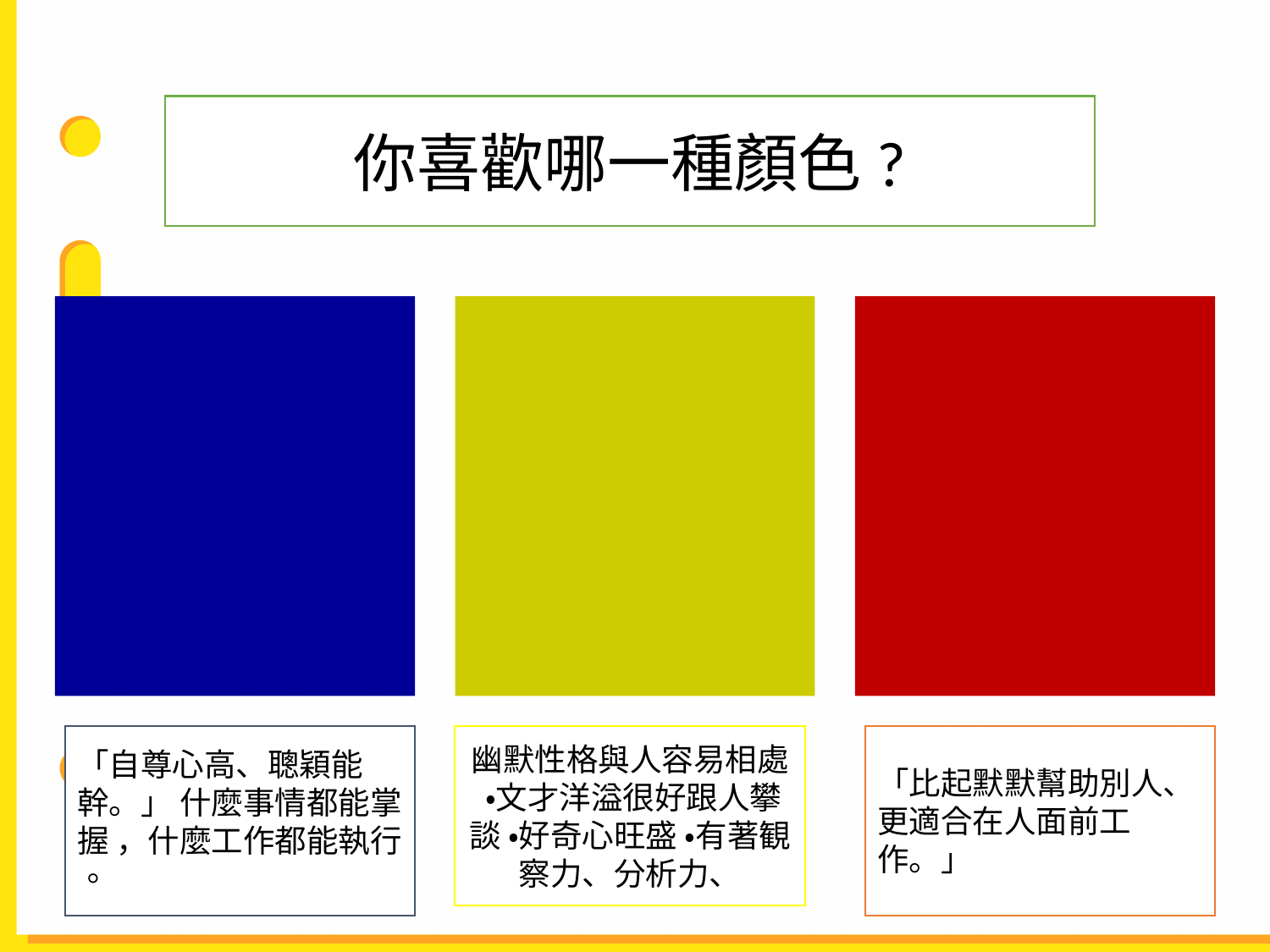

#
你喜歡哪一種顏色?

「自尊心高、聰穎能幹。」 什麼事情都能掌握 ，什麼工作都能執行 。
幽默性格與人容易相處 ・文才洋溢很好跟人攀談 ・好奇心旺盛 ・有著観察力、分析力、
「比起默默幫助別人、更適合在人面前工作。」
20